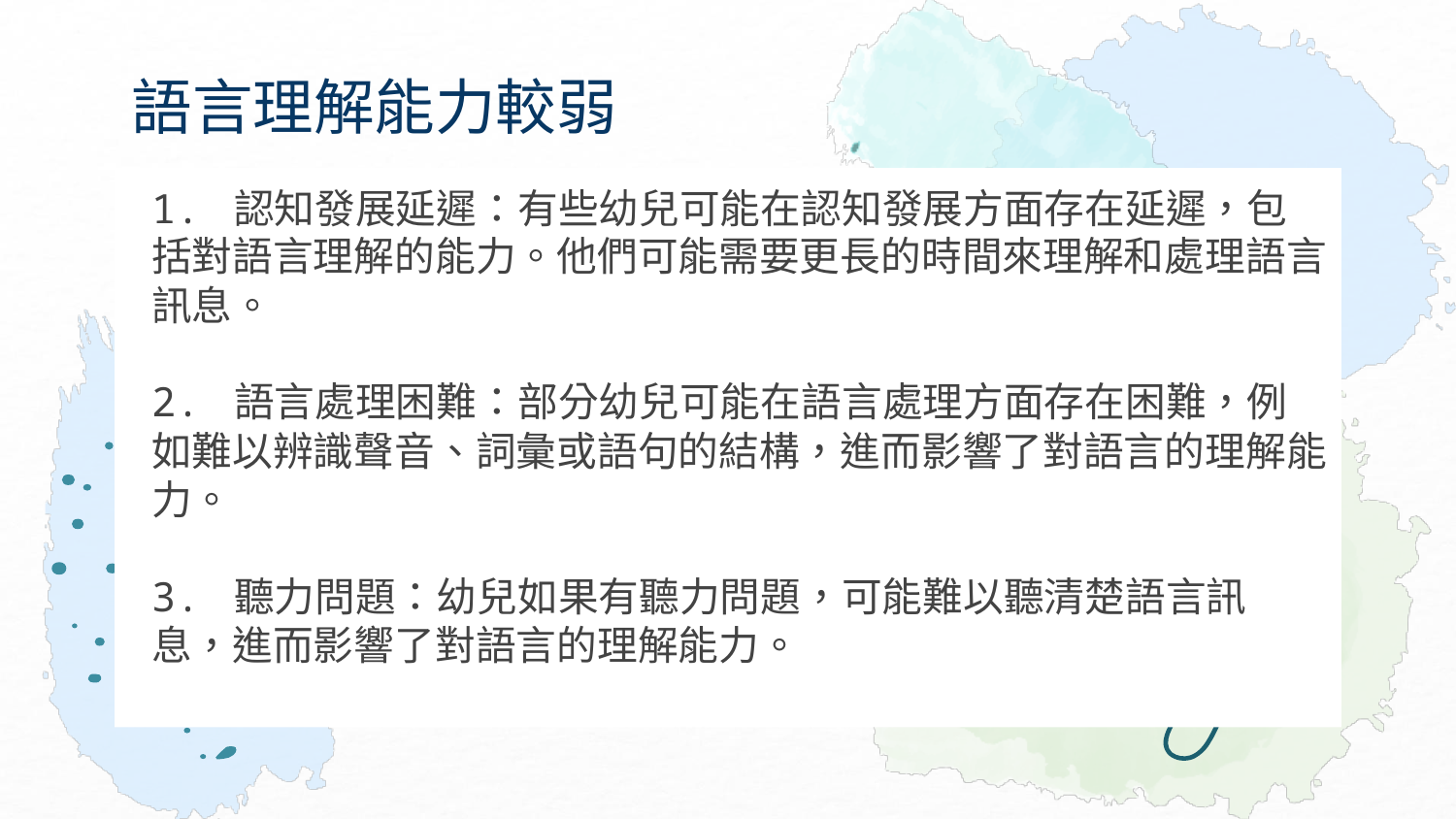

# 語言理解能力較弱
1. 認知發展延遲：有些幼兒可能在認知發展方面存在延遲，包括對語言理解的能力。他們可能需要更長的時間來理解和處理語言訊息。

2. 語言處理困難：部分幼兒可能在語言處理方面存在困難，例如難以辨識聲音、詞彙或語句的結構，進而影響了對語言的理解能力。

3. 聽力問題：幼兒如果有聽力問題，可能難以聽清楚語言訊息，進而影響了對語言的理解能力。